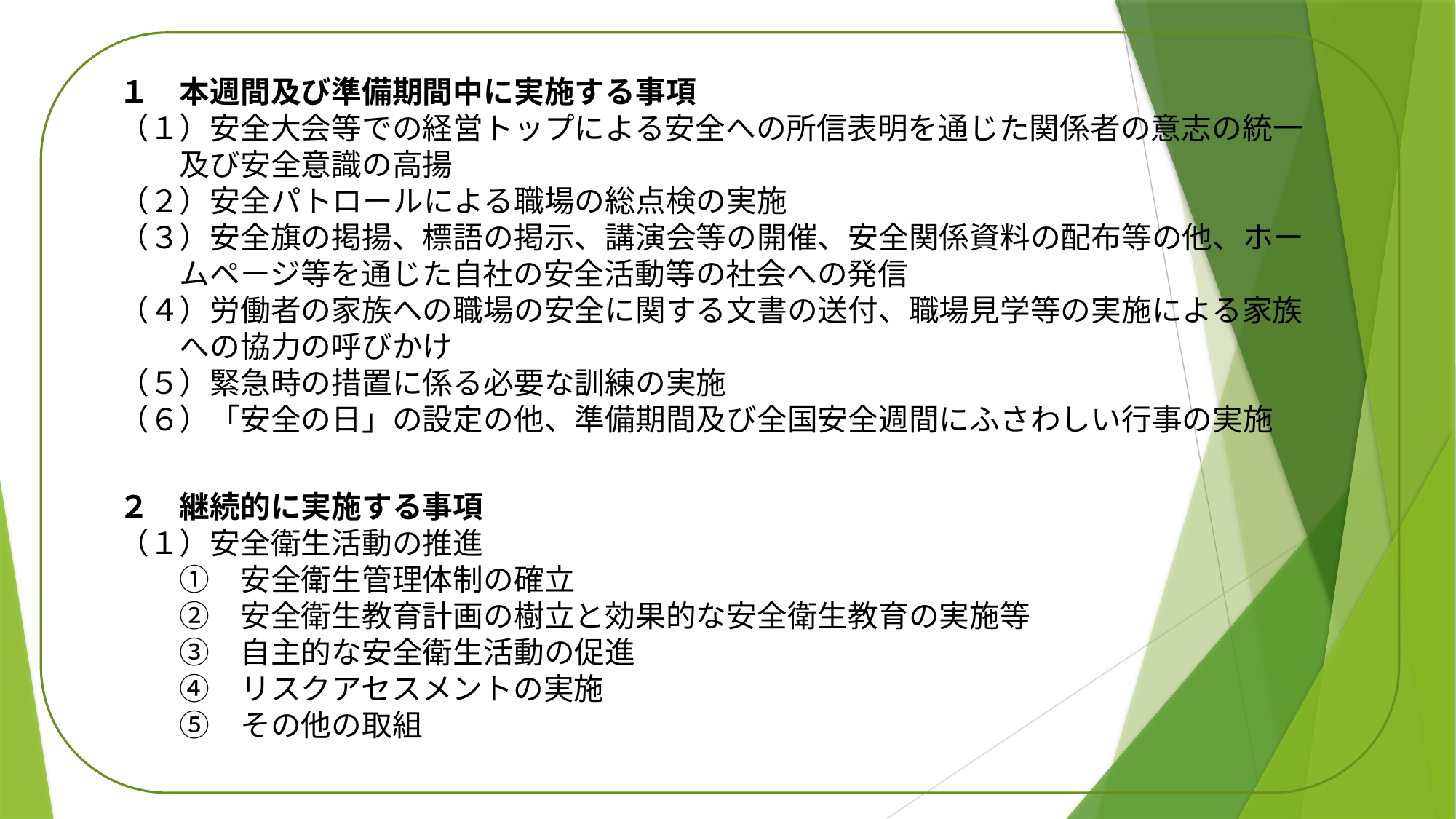

１　本週間及び準備期間中に実施する事項
（１）安全大会等での経営トップによる安全への所信表明を通じた関係者の意志の統一
　　及び安全意識の高揚
（２）安全パトロールによる職場の総点検の実施
（３）安全旗の掲揚、標語の掲示、講演会等の開催、安全関係資料の配布等の他、ホー
　　ムページ等を通じた自社の安全活動等の社会への発信
（４）労働者の家族への職場の安全に関する文書の送付、職場見学等の実施による家族
　　への協力の呼びかけ
（５）緊急時の措置に係る必要な訓練の実施
（６）「安全の日」の設定の他、準備期間及び全国安全週間にふさわしい行事の実施

２　継続的に実施する事項
（１）安全衛生活動の推進
　　①　安全衛生管理体制の確立
　　②　安全衛生教育計画の樹立と効果的な安全衛生教育の実施等
　　③　自主的な安全衛生活動の促進
　　④　リスクアセスメントの実施
　　⑤　その他の取組